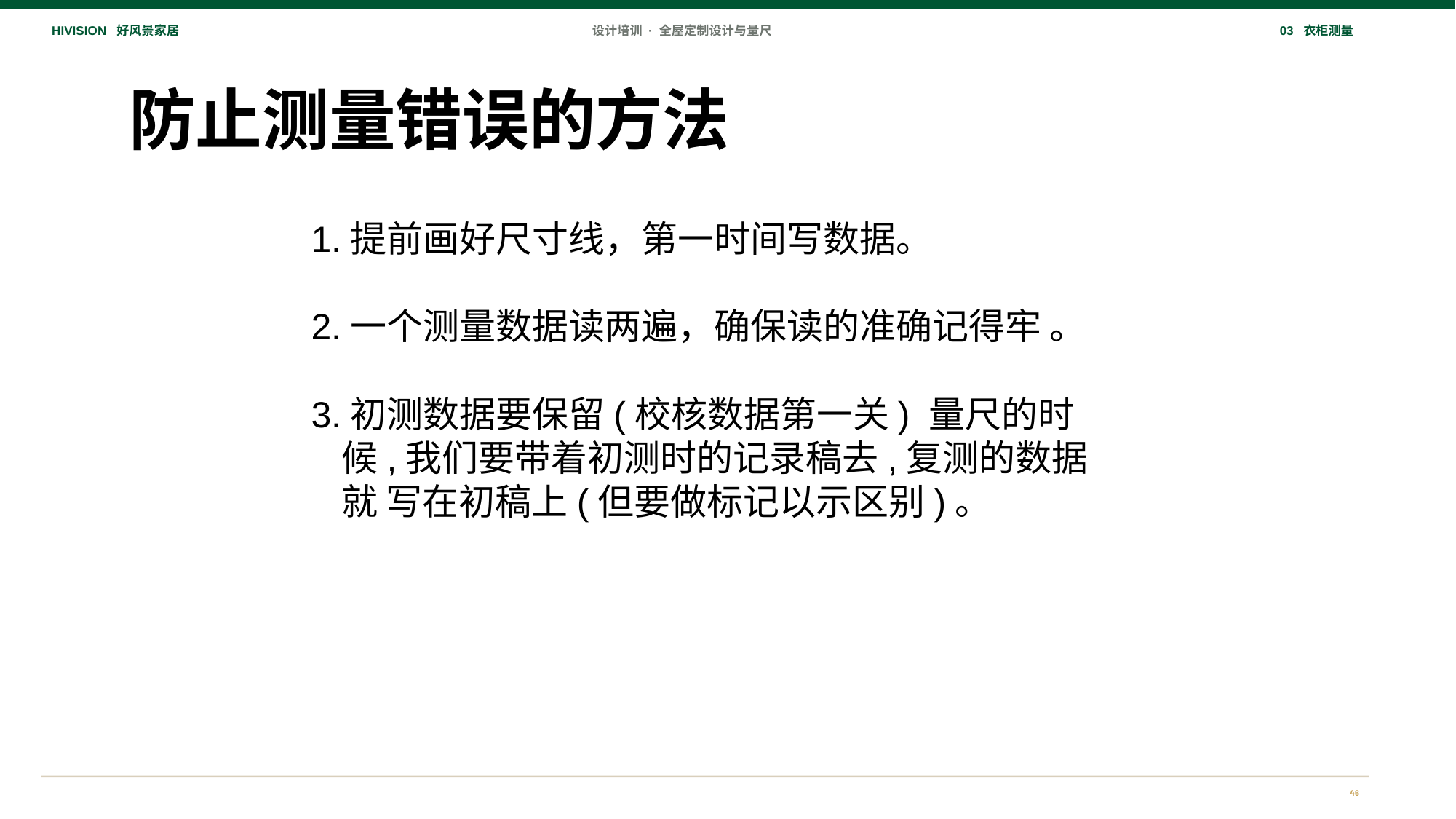

HIVISION  好风景家居
设计培训 · 全屋定制设计与量尺
03  衣柜测量
# 防止测量错误的方法
1.提前画好尺寸线，第一时间写数据。

2.一个测量数据读两遍，确保读的准确记得牢 。

3.初测数据要保留(校核数据第一关) 量尺的时候,我们要带着初测时的记录稿去,复测的数据就 写在初稿上(但要做标记以示区别)。

46